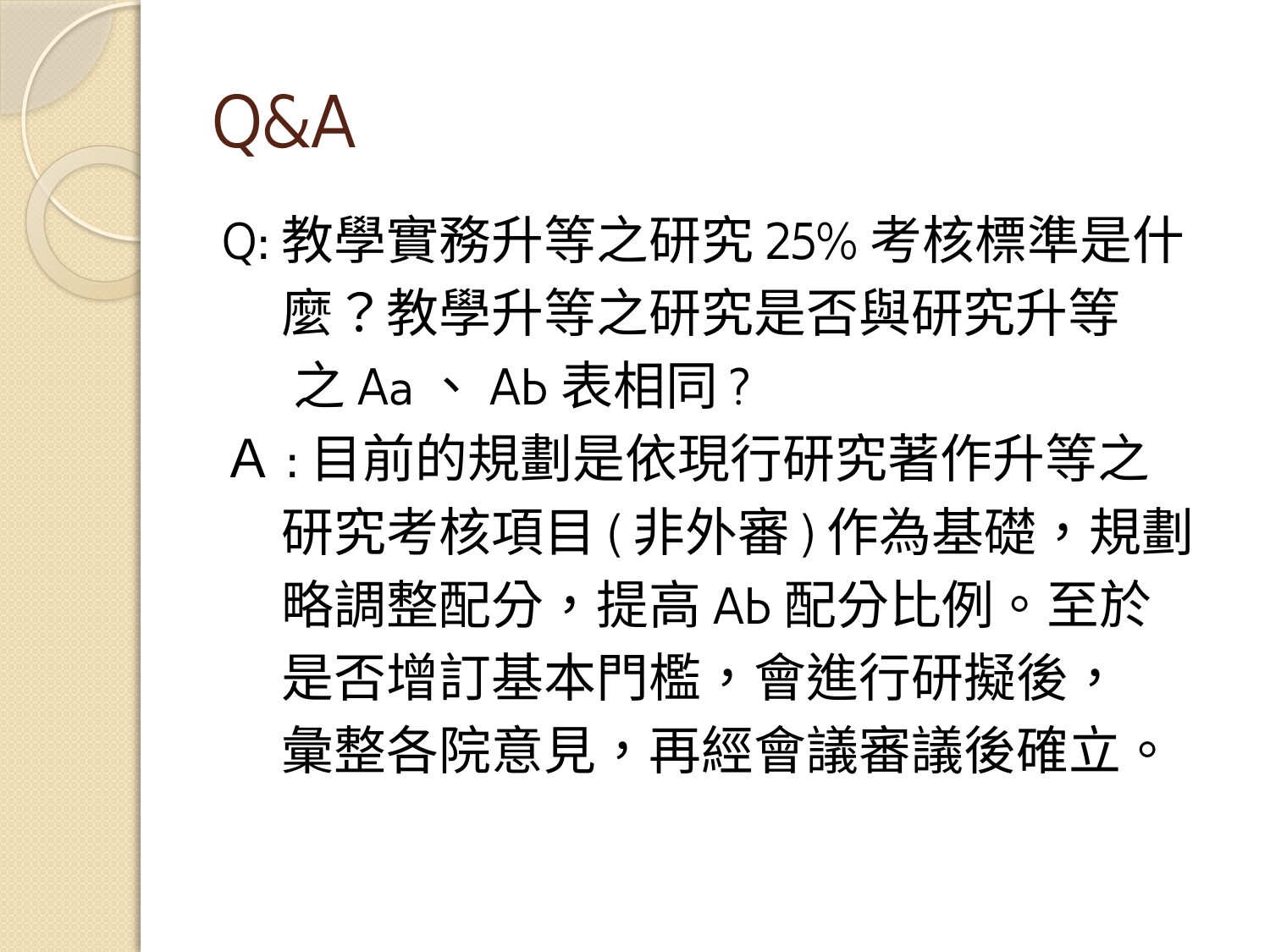

# Q&A
Q:教學實務升等之研究25%考核標準是什
    麼？教學升等之研究是否與研究升等
     之Aa、Ab表相同?
Ａ:目前的規劃是依現行研究著作升等之
    研究考核項目(非外審)作為基礎，規劃
    略調整配分，提高Ab配分比例。至於
    是否增訂基本門檻，會進行研擬後，
    彙整各院意見，再經會議審議後確立。